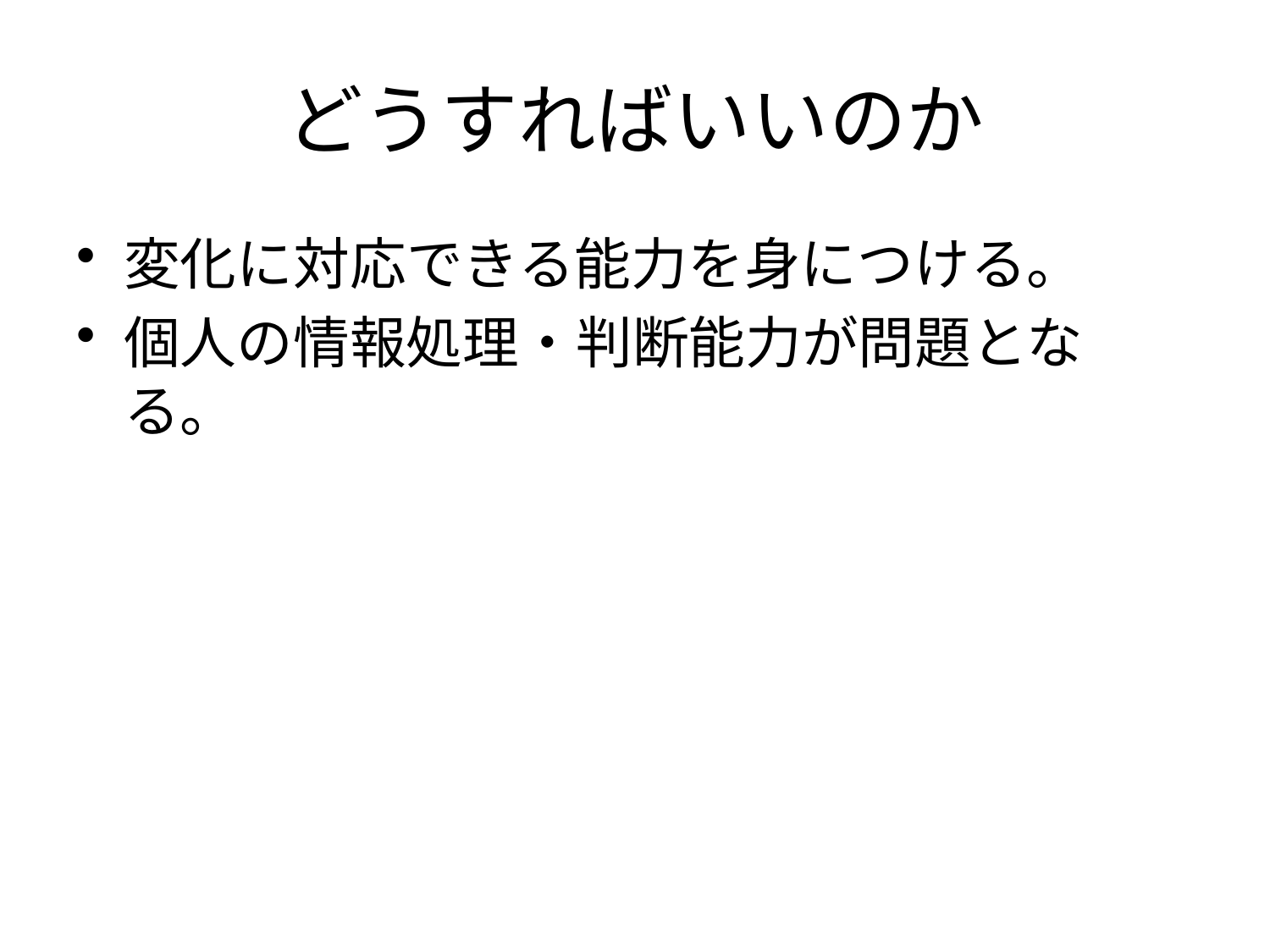

# どうすればいいのか
変化に対応できる能力を身につける。
個人の情報処理・判断能力が問題となる。